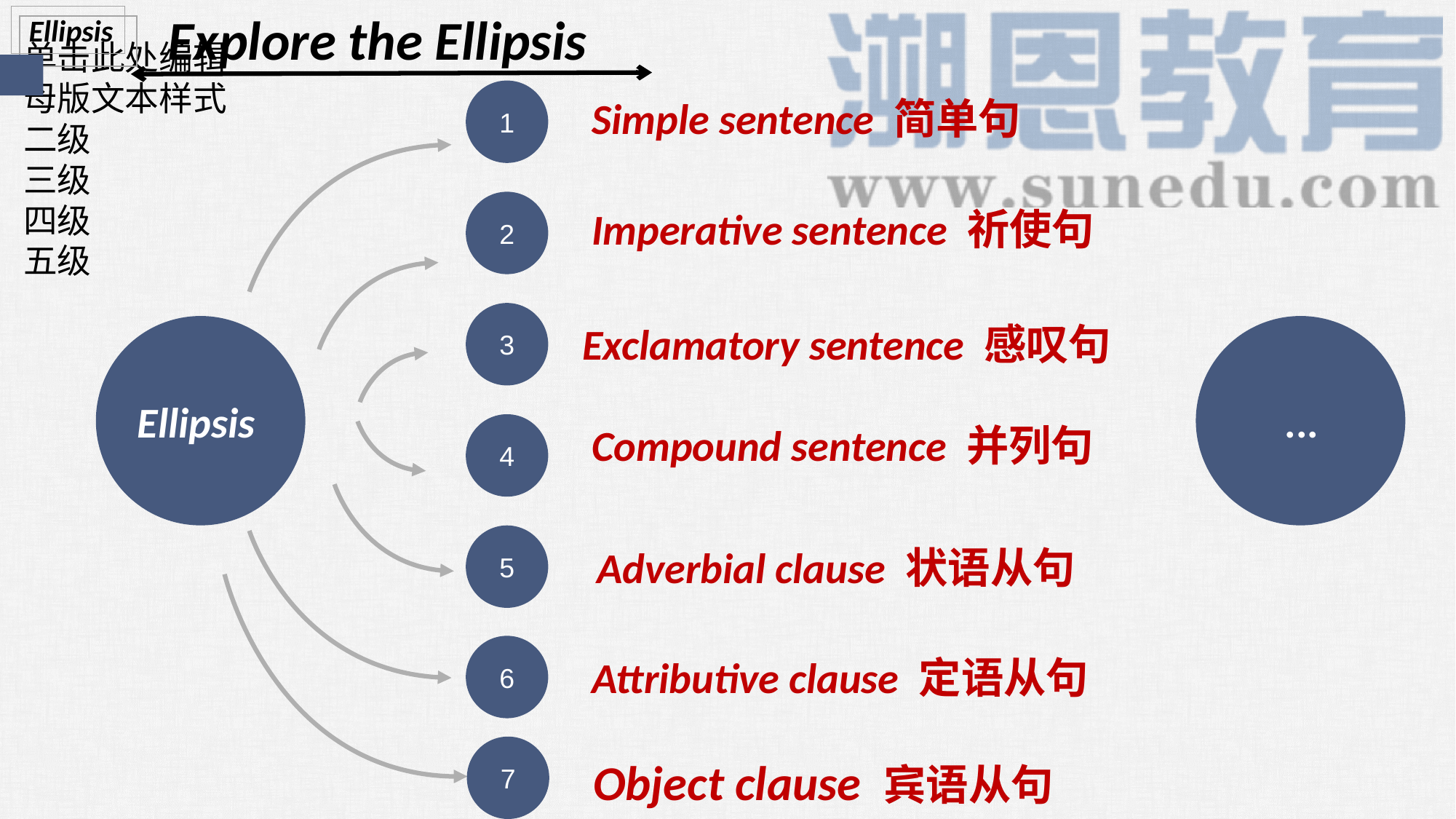

Explore the Ellipsis
 Ellipsis

1
Simple sentence 简单句

2
Imperative sentence 祈使句

3
Exclamatory sentence 感叹句
Ellipsis
     ...

 Compound sentence 并列句
4

5
Adverbial clause 状语从句

6
Attributive clause 定语从句

7
 Object clause 宾语从句